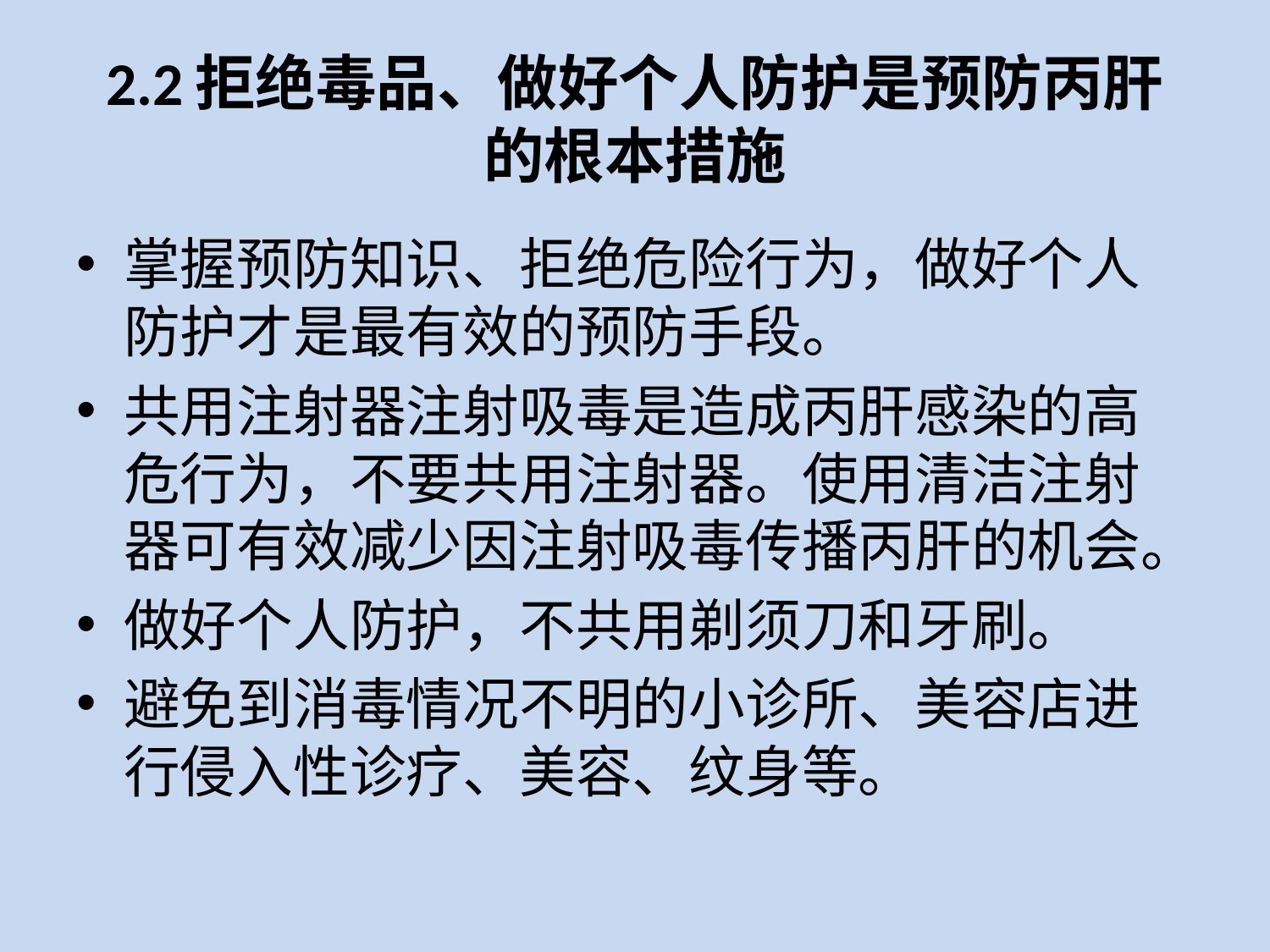

# 2.2拒绝毒品、做好个人防护是预防丙肝的根本措施
掌握预防知识、拒绝危险行为，做好个人防护才是最有效的预防手段。
共用注射器注射吸毒是造成丙肝感染的高危行为，不要共用注射器。使用清洁注射器可有效减少因注射吸毒传播丙肝的机会。
做好个人防护，不共用剃须刀和牙刷。
避免到消毒情况不明的小诊所、美容店进行侵入性诊疗、美容、纹身等。